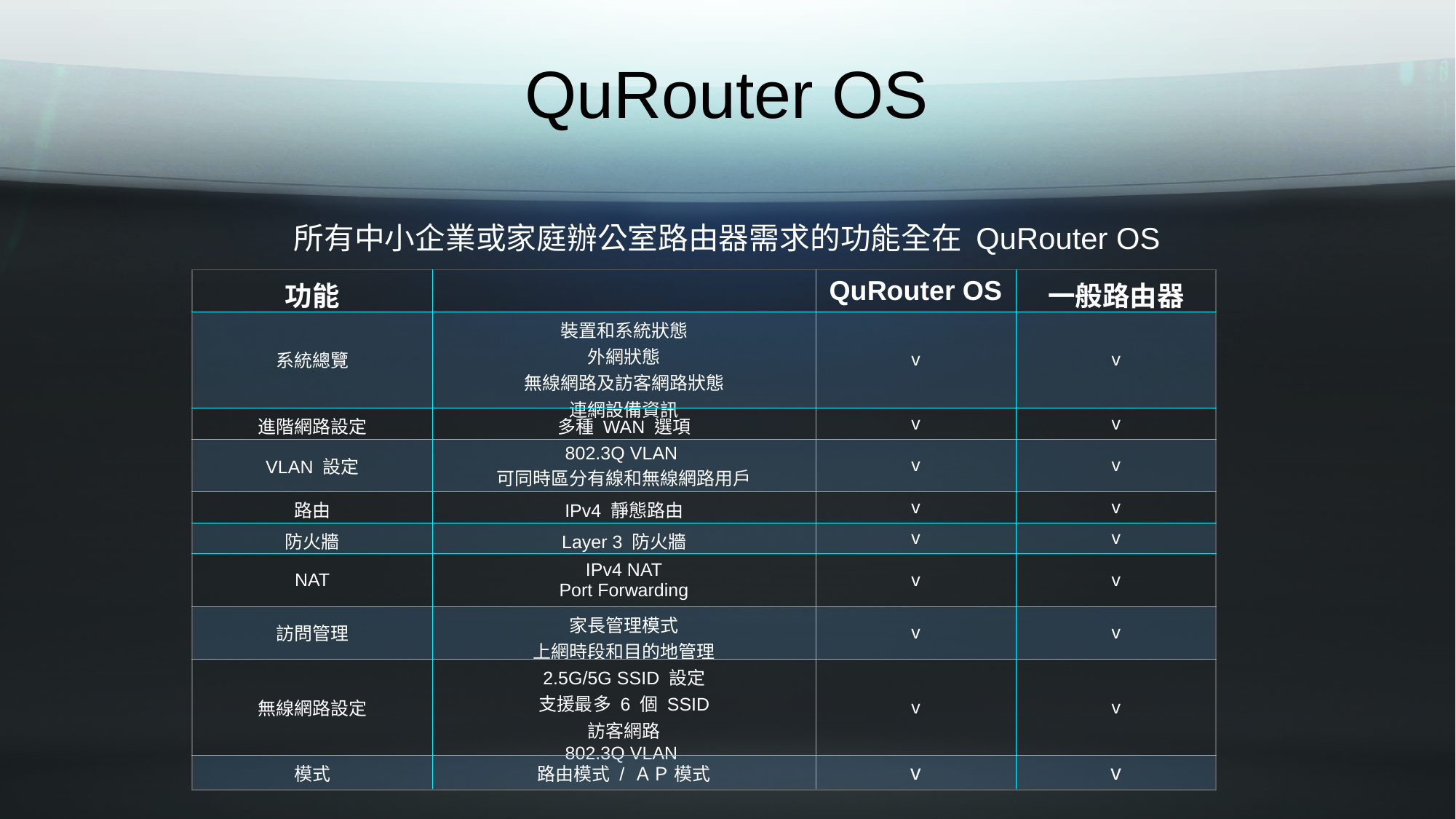

# QuRouter OS
所有中小企業或家庭辦公室路由器需求的功能全在 QuRouter OS
| 功能 | ​ | QuRouter OS | 一般路由器 |
| --- | --- | --- | --- |
| 系統總覽 | 裝置和系統狀態 外網狀態 無線網路及訪客網路狀態 連網設備資訊 | v | v |
| 進階網路設定 | 多種 WAN 選項 | v | v |
| VLAN​ 設定 | 802.3Q VLAN 可同時區分有線和無線網路用戶 | v | v |
| 路由 | IPv4 靜態路由 | v | v |
| 防火牆​ | Layer 3 防火牆 | v | v |
| NAT​ | IPv4 NAT​ Port Forwarding​ | v | v |
| 訪問管理 | 家長管理模式 上網時段和目的地管理 | v | v |
| 無線網路設定 | 2.5G/5G SSID 設定 支援最多 6 個 SSID​ 訪客網路 802.3Q VLAN | v | v |
| 模式 | 路由模式 / ＡＰ 模式 | v | v |